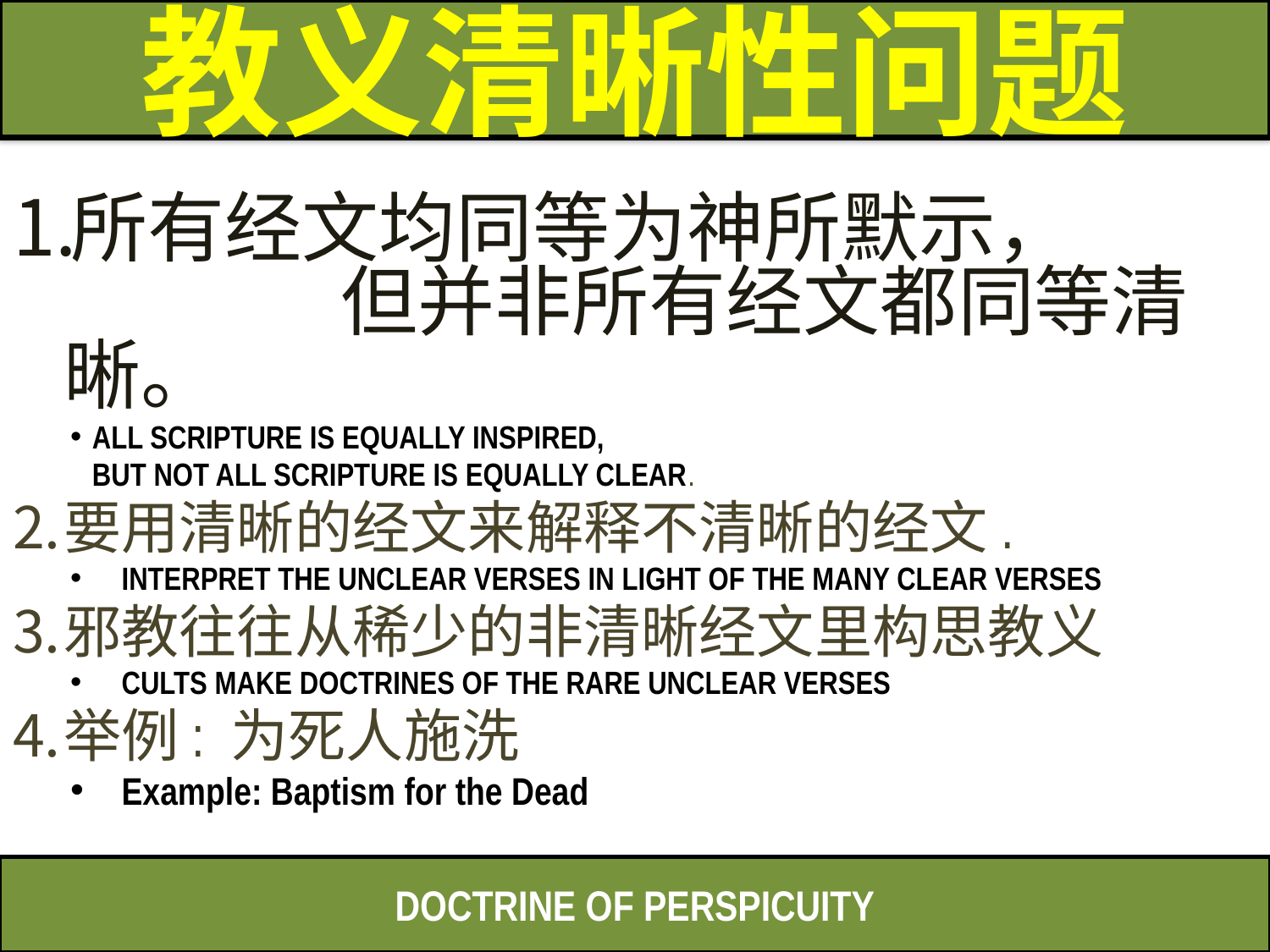

# 教义清晰性问题
所有经文均同等为神所默示，                           但并非所有经文都同等清晰。
ALL SCRIPTURE IS EQUALLY INSPIRED,
	BUT NOT ALL SCRIPTURE IS EQUALLY CLEAR.
要用清晰的经文来解释不清晰的经文.
INTERPRET THE UNCLEAR VERSES IN LIGHT OF THE MANY CLEAR VERSES
邪教往往从稀少的非清晰经文里构思教义
CULTS MAKE DOCTRINES OF THE RARE UNCLEAR VERSES
举例: 为死人施洗
Example: Baptism for the Dead
DOCTRINE OF PERSPICUITY